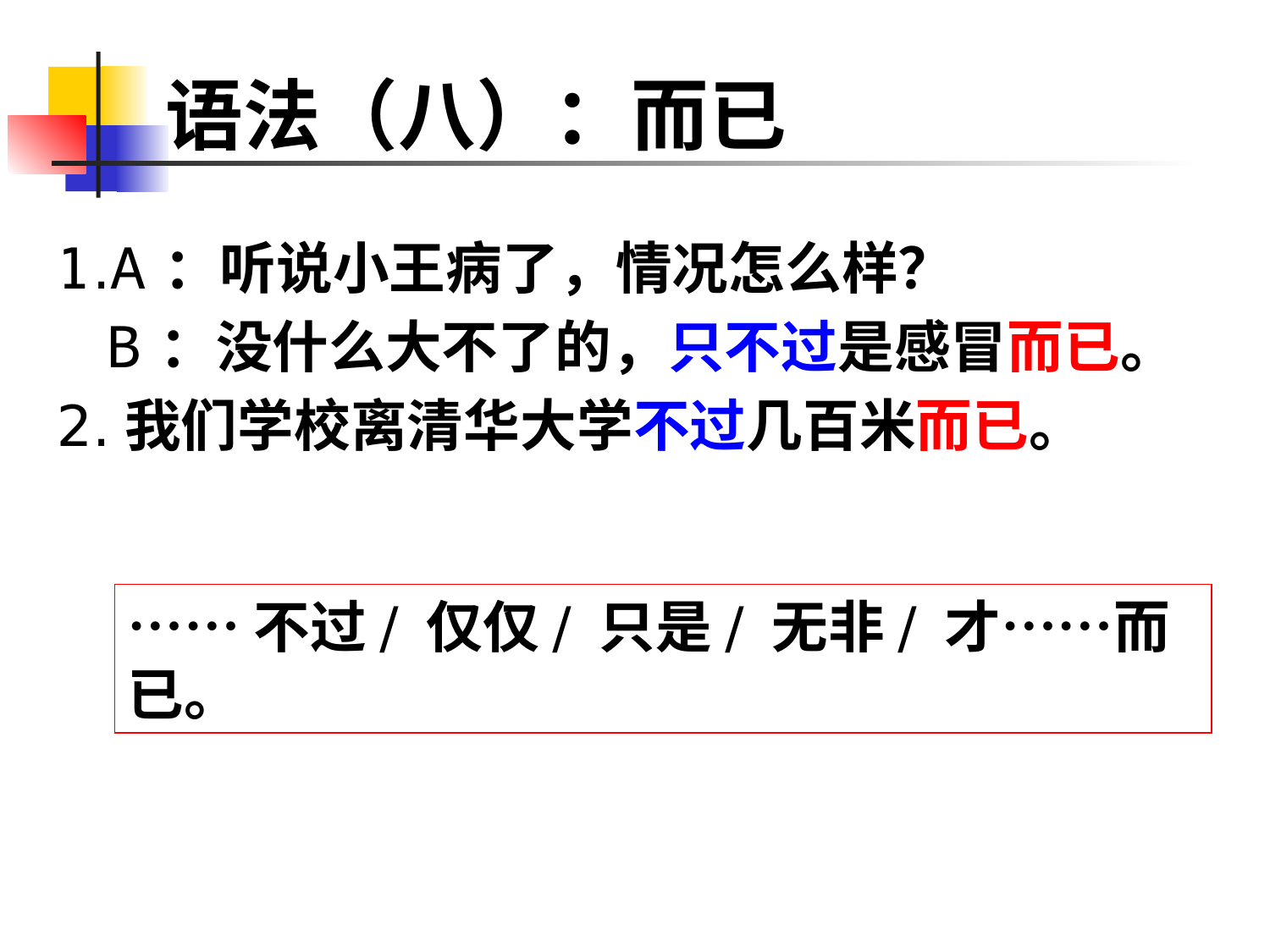

# 语法（八）：而已
1.A：听说小王病了，情况怎么样？
   B：没什么大不了的，只不过是感冒而已。
2.我们学校离清华大学不过几百米而已。
……不过/仅仅/只是/无非/才……而已。